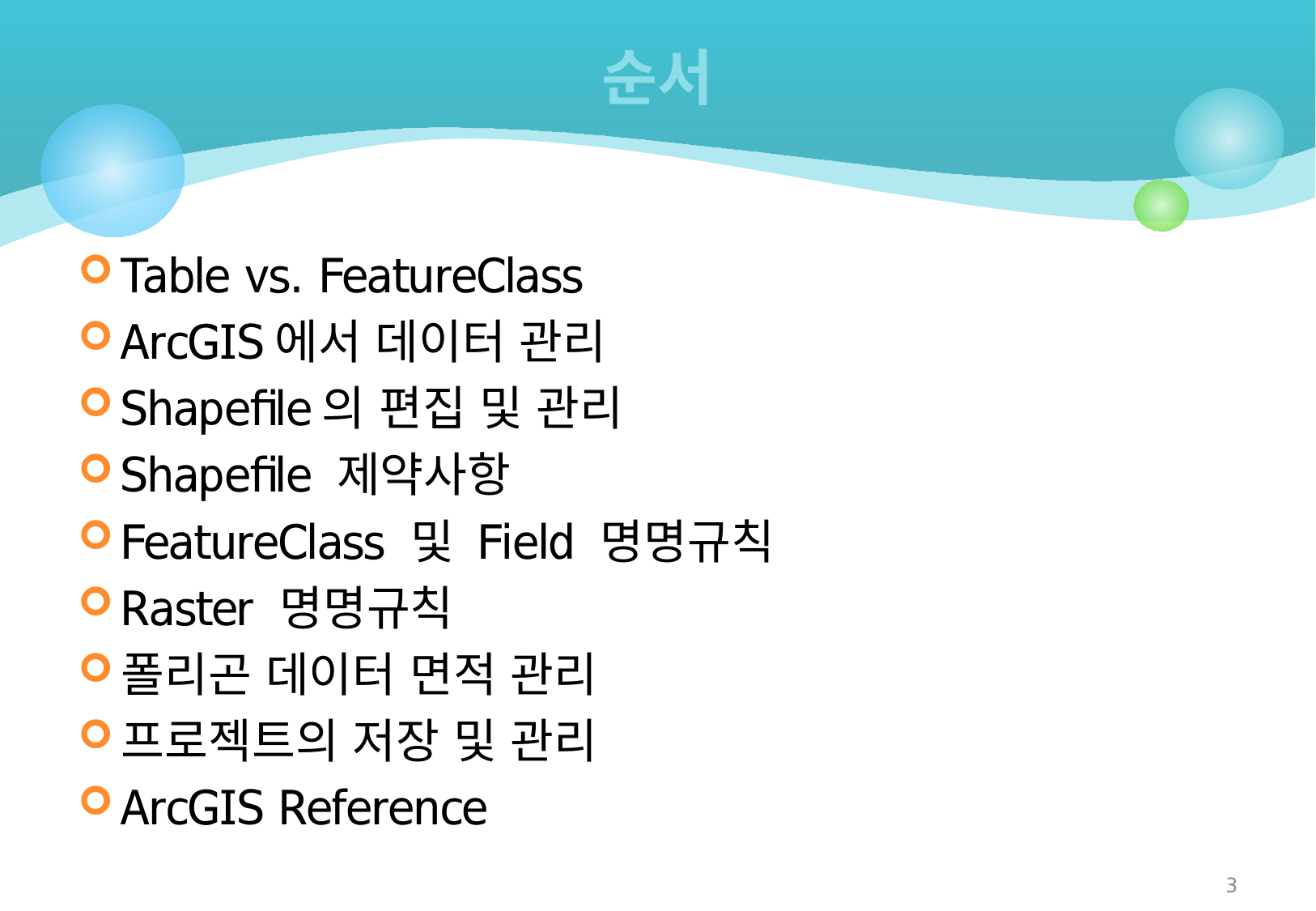

# 순서
Table vs. FeatureClass
ArcGIS에서 데이터 관리
Shapefile의 편집 및 관리
Shapefile 제약사항
FeatureClass 및 Field 명명규칙
Raster 명명규칙
폴리곤 데이터 면적 관리
프로젝트의 저장 및 관리
ArcGIS Reference
3